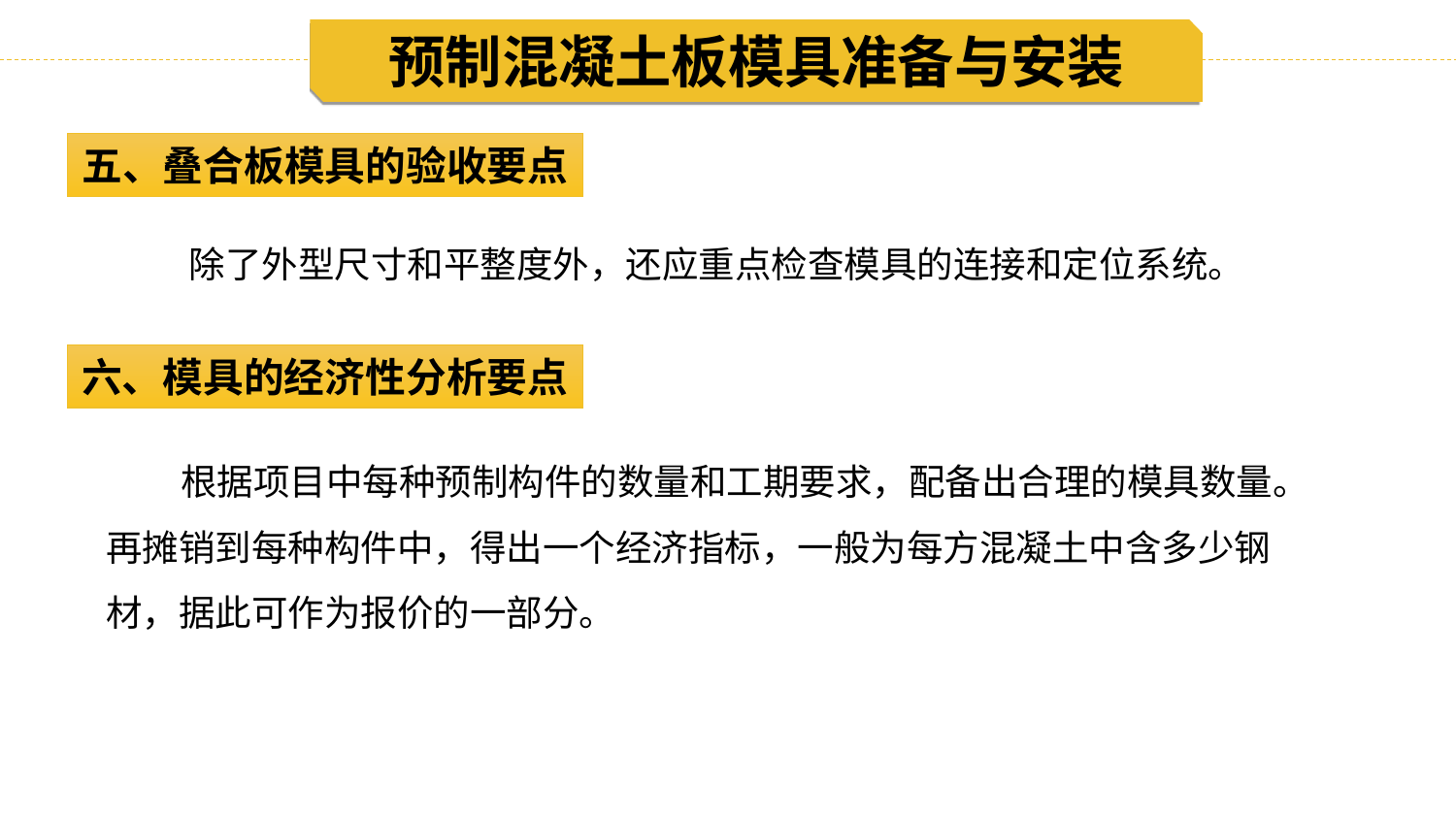

预制混凝土板模具准备与安装
五、叠合板模具的验收要点
      除了外型尺寸和平整度外，还应重点检查模具的连接和定位系统。
六、模具的经济性分析要点
        根据项目中每种预制构件的数量和工期要求，配备出合理的模具数量。再摊销到每种构件中，得出一个经济指标，一般为每方混凝土中含多少钢材，据此可作为报价的一部分。